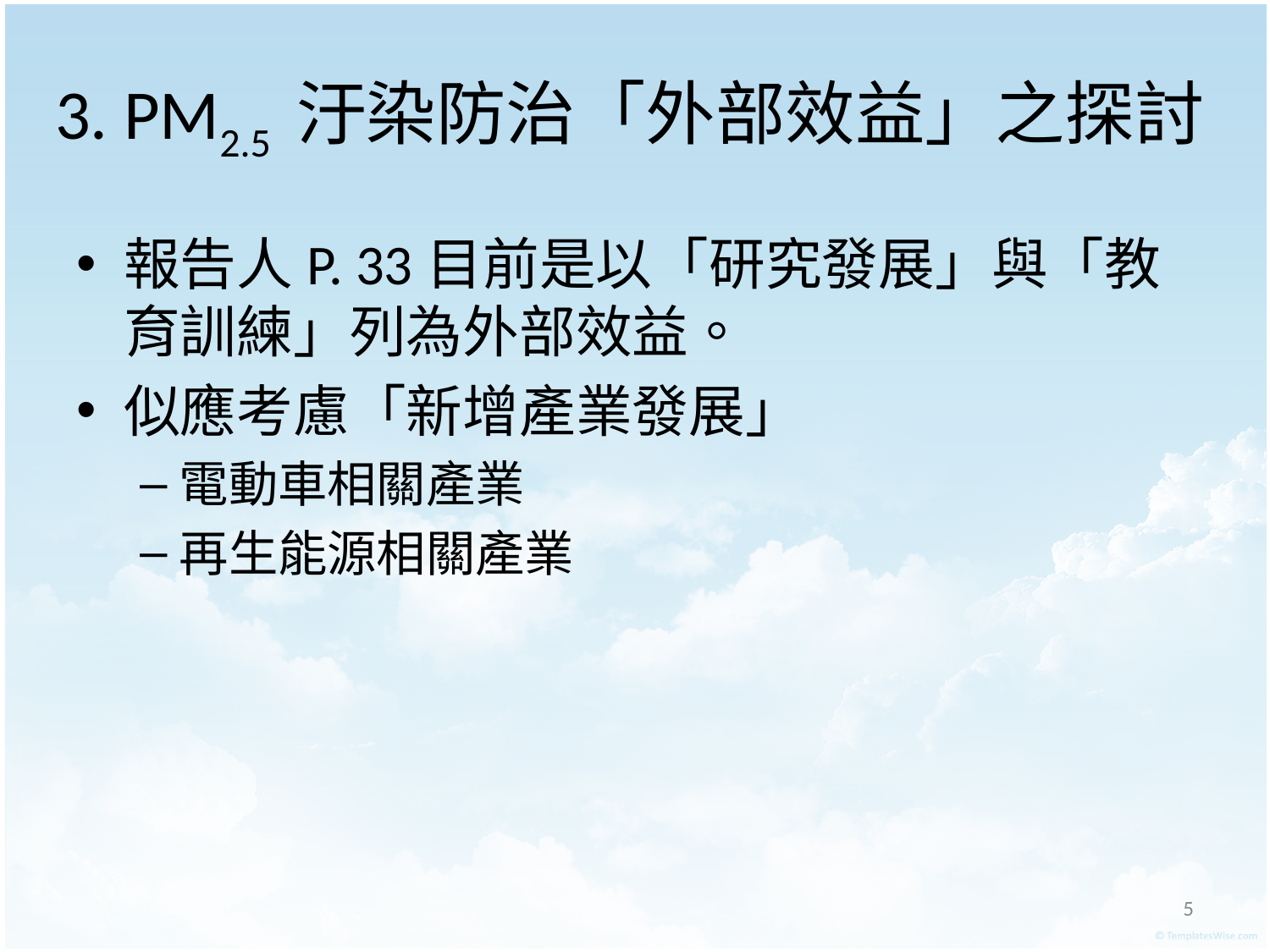

# 3. PM2.5 汙染防治「外部效益」之探討
報告人P. 33目前是以「研究發展」與「教育訓練」列為外部效益。
似應考慮「新增產業發展」
電動車相關產業
再生能源相關產業
5